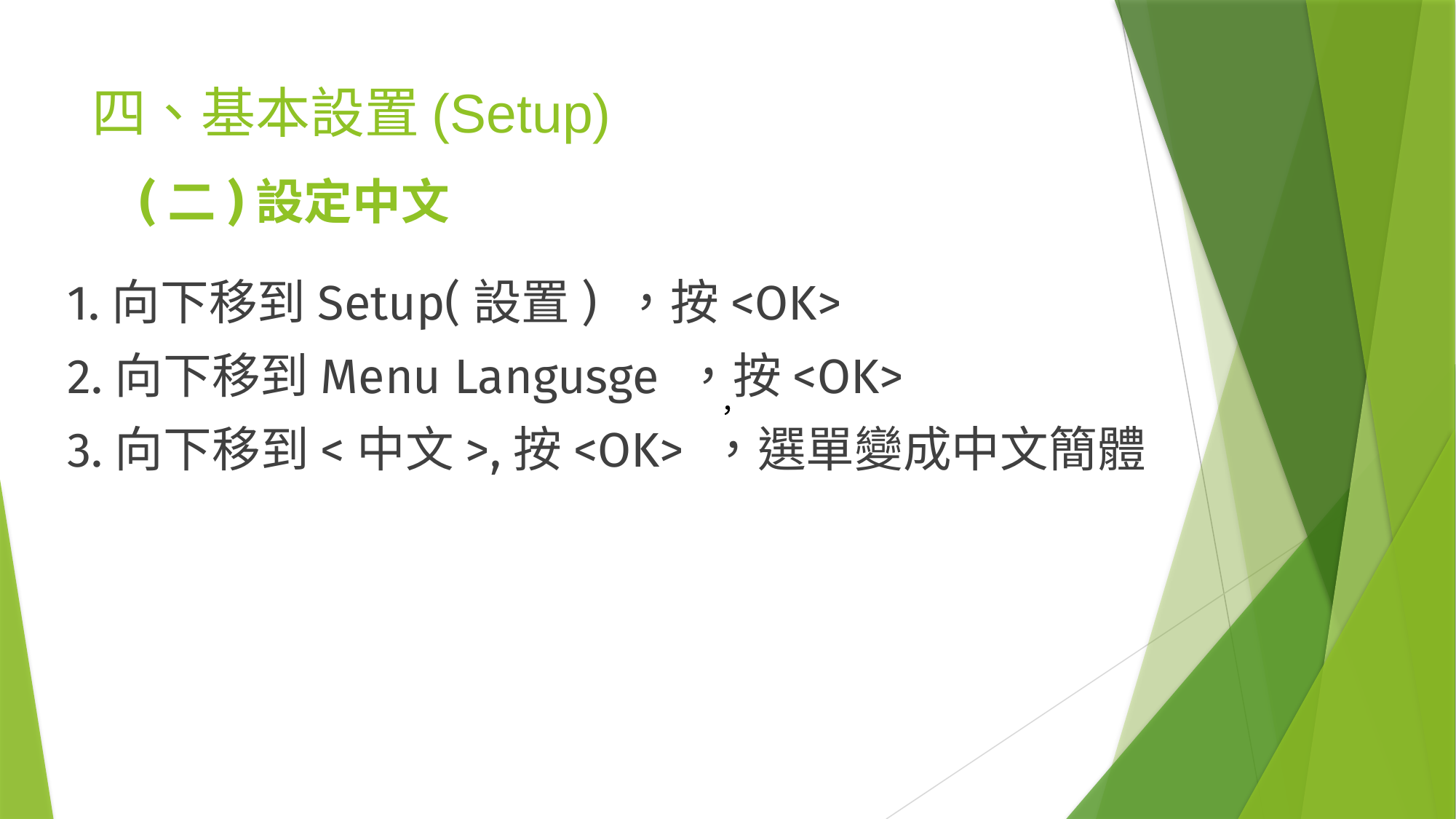

# 四、基本設置(Setup)
(二)設定中文
1.向下移到Setup(設置) ，按<OK>
2.向下移到Menu Langusge ，按<OK>
3.向下移到<中文>,按<OK> ，選單變成中文簡體

，
，